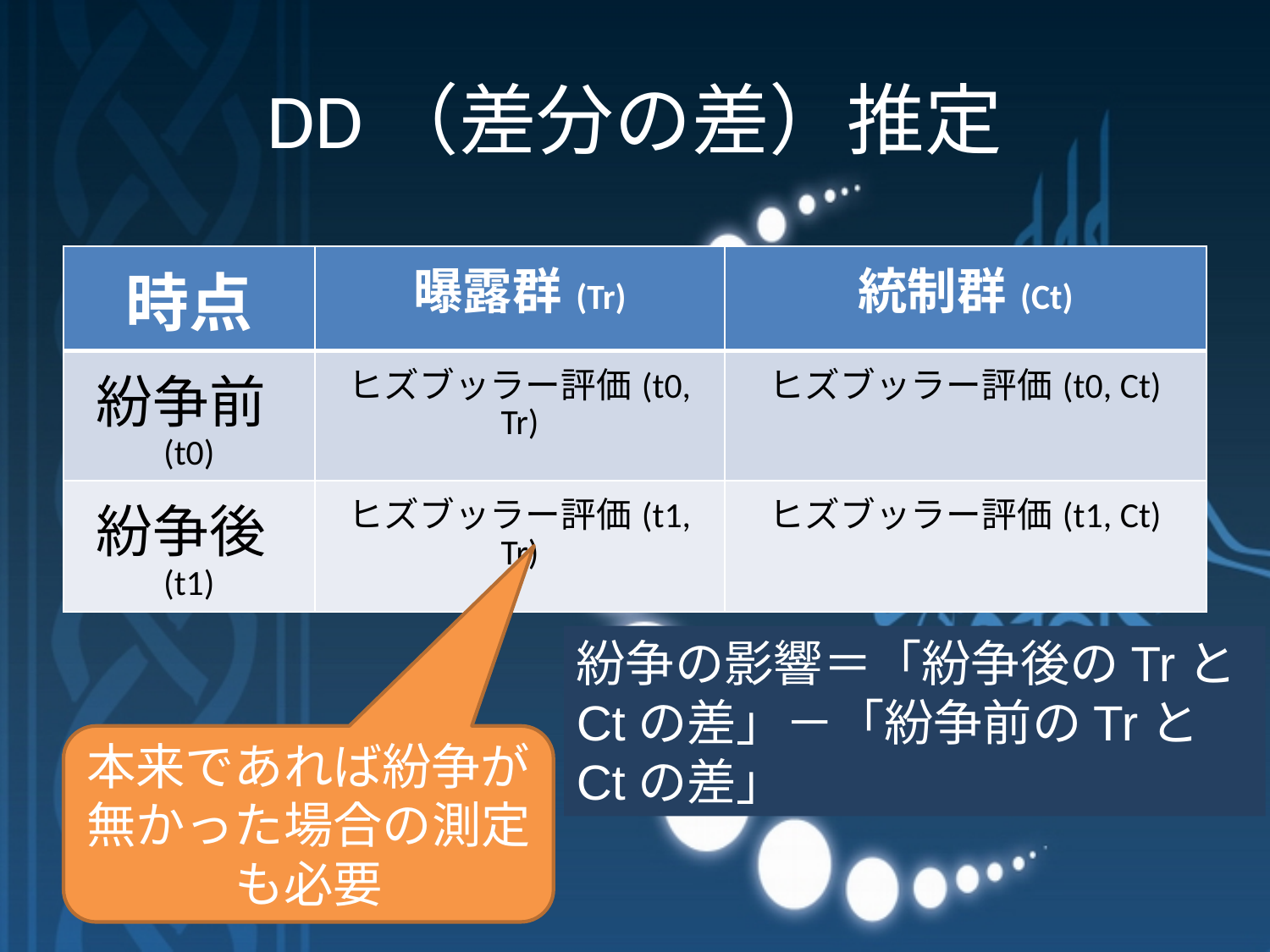

# DD（差分の差）推定
| 時点 | 曝露群(Tr) | 統制群(Ct) |
| --- | --- | --- |
| 紛争前(t0) | ヒズブッラー評価(t0, Tr) | ヒズブッラー評価(t0, Ct) |
| 紛争後(t1) | ヒズブッラー評価(t1, Tr) | ヒズブッラー評価(t1, Ct) |
紛争の影響＝「紛争後のTrとCtの差」－「紛争前のTrとCtの差」
本来であれば紛争が無かった場合の測定も必要